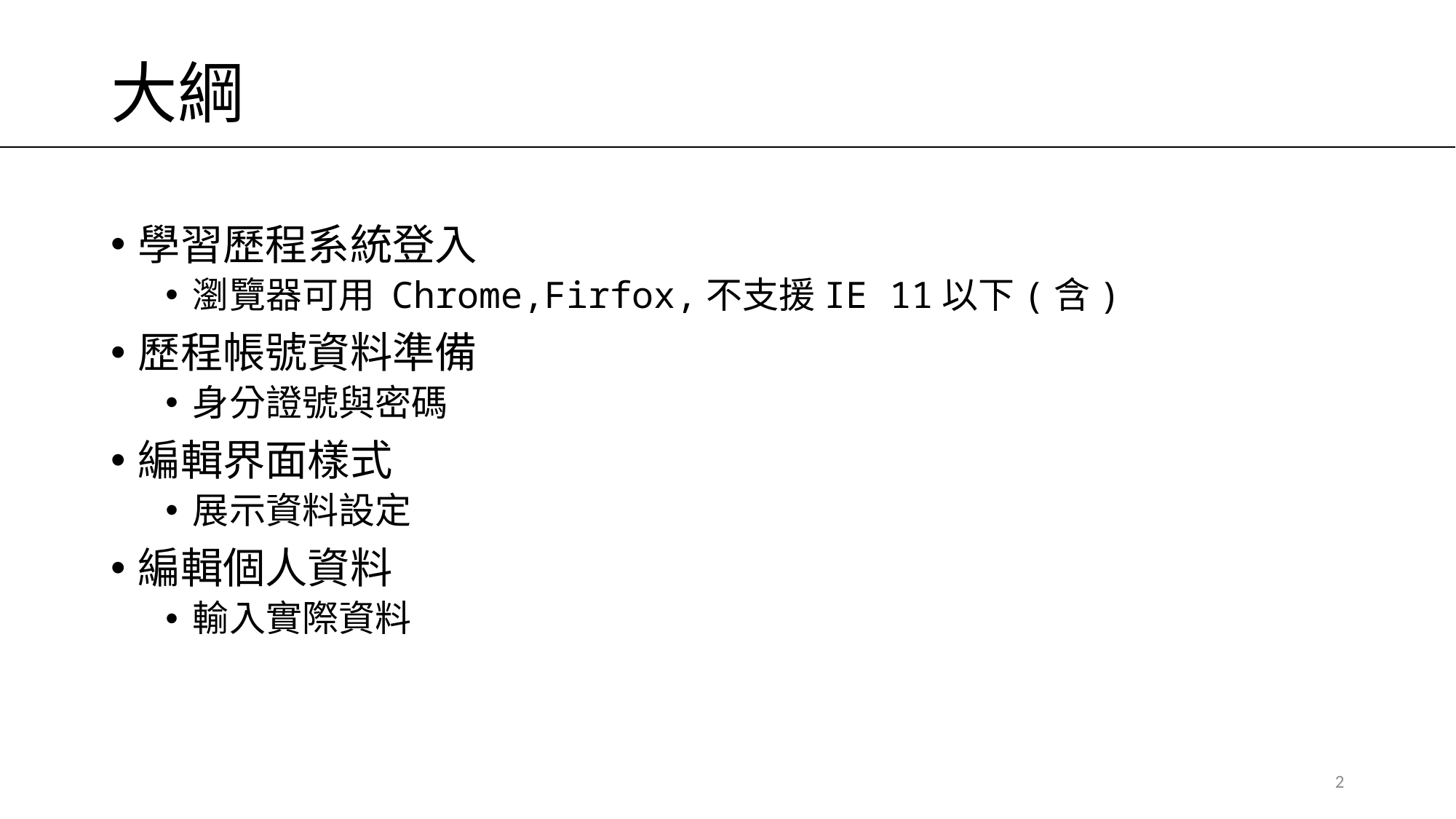

# 大綱
1
學習歷程系統登入
瀏覽器可用 Chrome,Firfox,不支援IE 11以下(含)
歷程帳號資料準備
身分證號與密碼
編輯界面樣式
展示資料設定
編輯個人資料
輸入實際資料
2